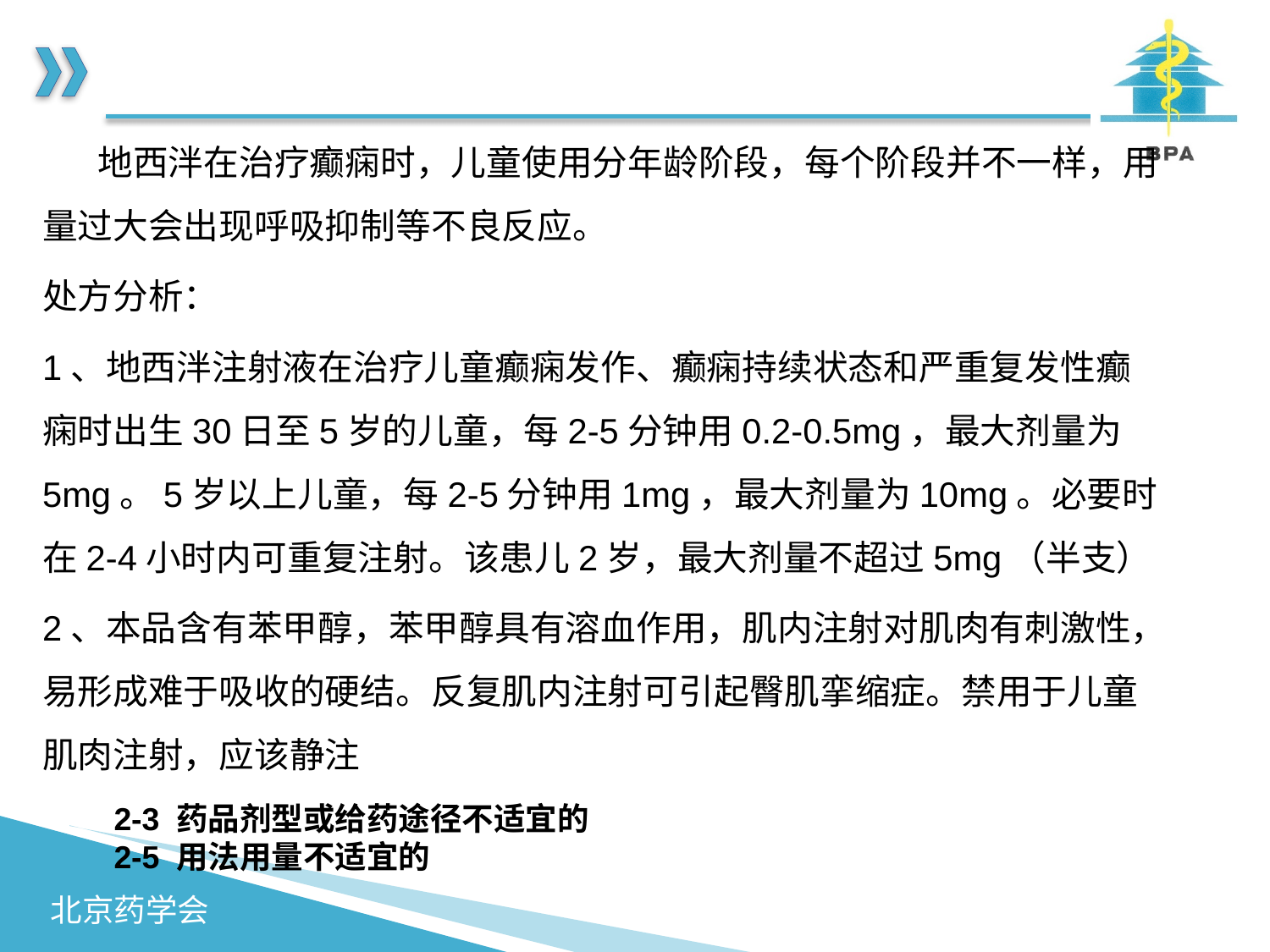

#
      地西泮在治疗癫痫时，儿童使用分年龄阶段，每个阶段并不一样，用量过大会出现呼吸抑制等不良反应。
处方分析：
1、地西泮注射液在治疗儿童癫痫发作、癫痫持续状态和严重复发性癫痫时出生30日至5岁的儿童，每2-5分钟用0.2-0.5mg，最大剂量为5mg。5岁以上儿童，每2-5分钟用1mg，最大剂量为10mg。必要时在2-4小时内可重复注射。该患儿2岁，最大剂量不超过5mg（半支）
2、本品含有苯甲醇，苯甲醇具有溶血作用，肌内注射对肌肉有刺激性，易形成难于吸收的硬结。反复肌内注射可引起臀肌挛缩症。禁用于儿童肌肉注射，应该静注
2-3 药品剂型或给药途径不适宜的
2-5 用法用量不适宜的